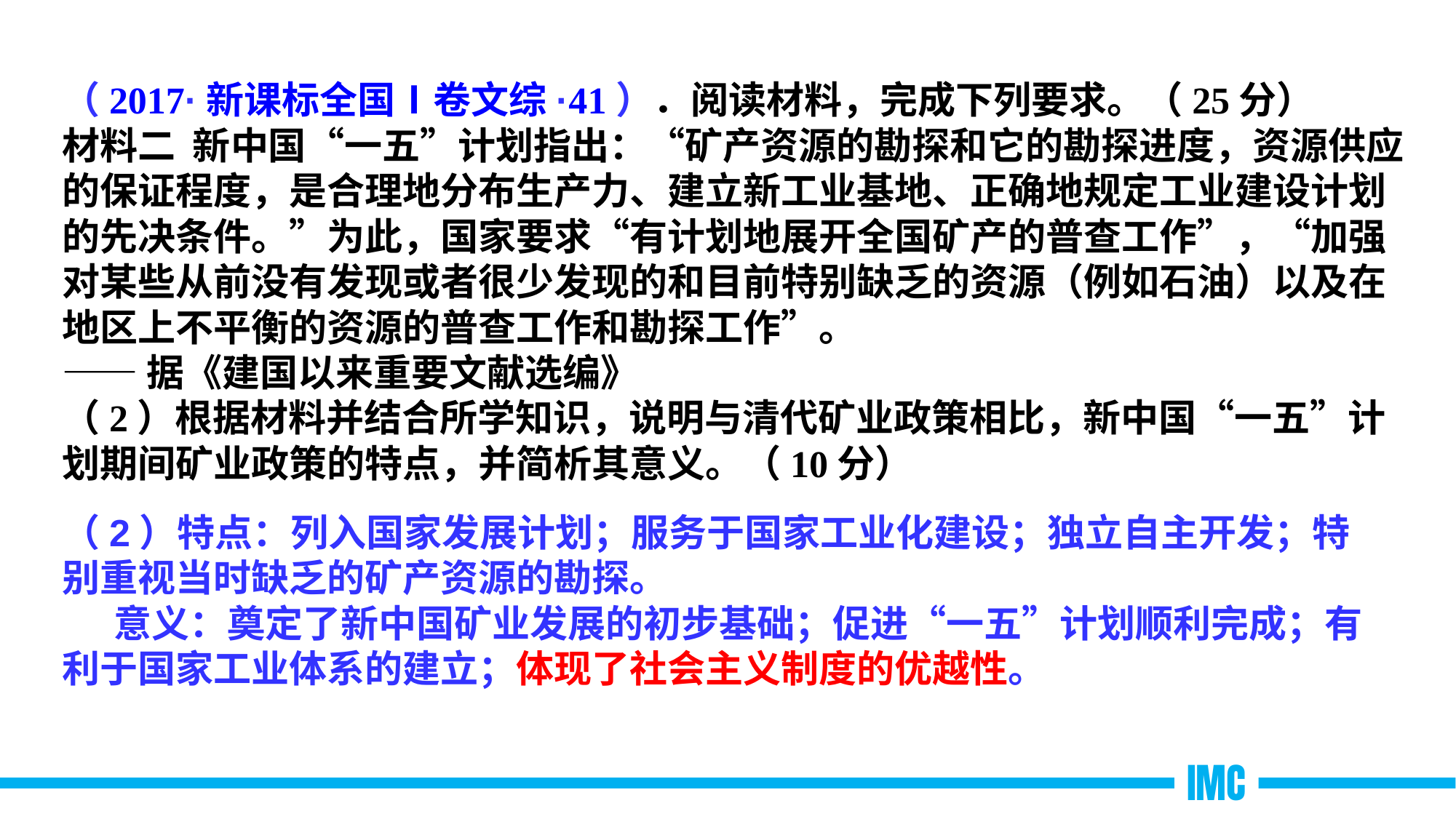

4、政治理念认同化
（2017·新课标全国Ⅰ卷文综·41）．阅读材料，完成下列要求。（25分）
材料二  新中国“一五”计划指出：“矿产资源的勘探和它的勘探进度，资源供应的保证程度，是合理地分布生产力、建立新工业基地、正确地规定工业建设计划的先决条件。”为此，国家要求“有计划地展开全国矿产的普查工作”，“加强对某些从前没有发现或者很少发现的和目前特别缺乏的资源（例如石油）以及在地区上不平衡的资源的普查工作和勘探工作”。
——据《建国以来重要文献选编》
（2）根据材料并结合所学知识，说明与清代矿业政策相比，新中国“一五”计划期间矿业政策的特点，并简析其意义。（10分）
（2）特点：列入国家发展计划；服务于国家工业化建设；独立自主开发；特别重视当时缺乏的矿产资源的勘探。
     意义：奠定了新中国矿业发展的初步基础；促进“一五”计划顺利完成；有利于国家工业体系的建立；体现了社会主义制度的优越性。